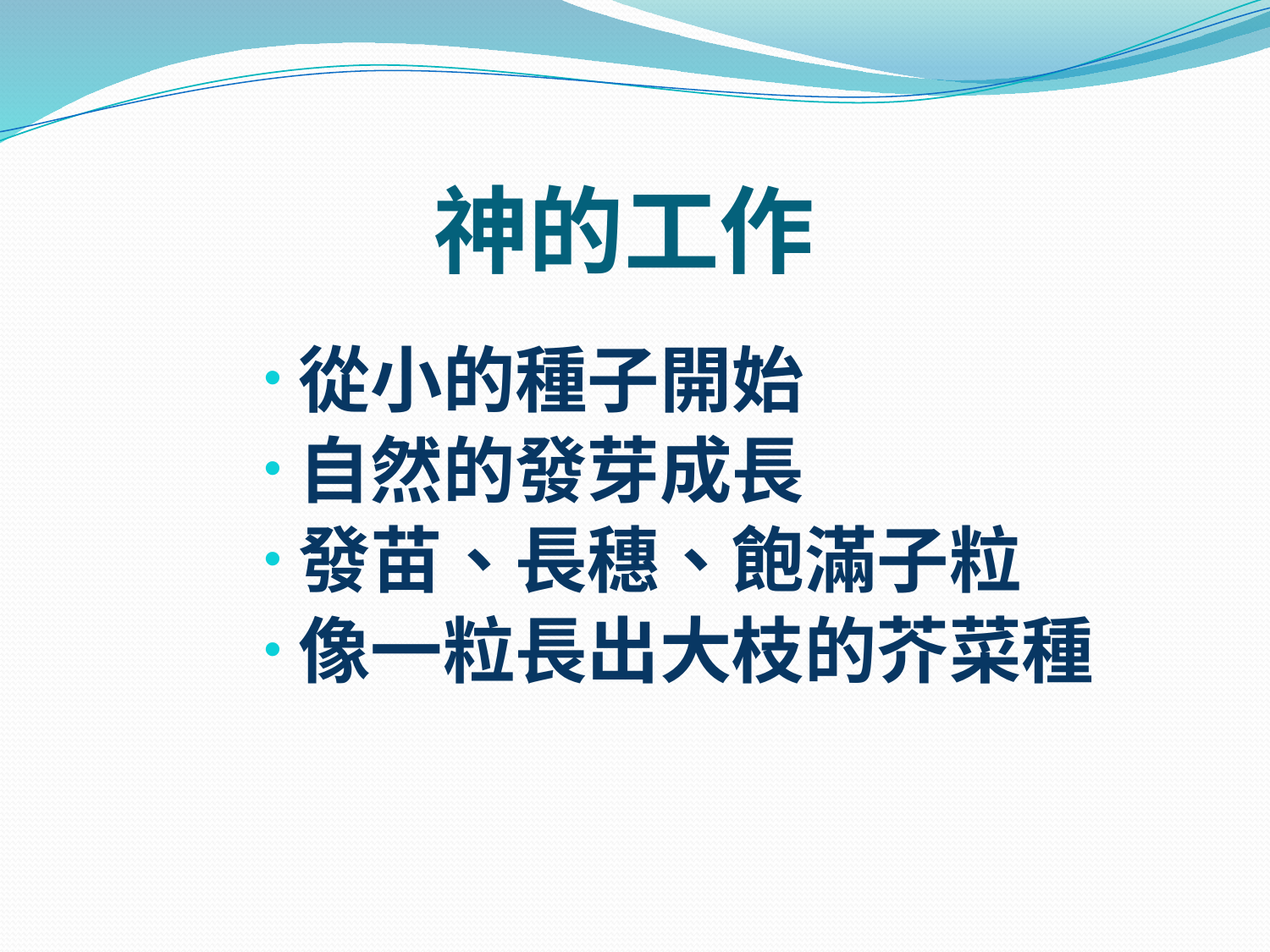

# 神的工作
從小的種子開始
自然的發芽成長
發苗、長穗、飽滿子粒
像一粒長出大枝的芥菜種